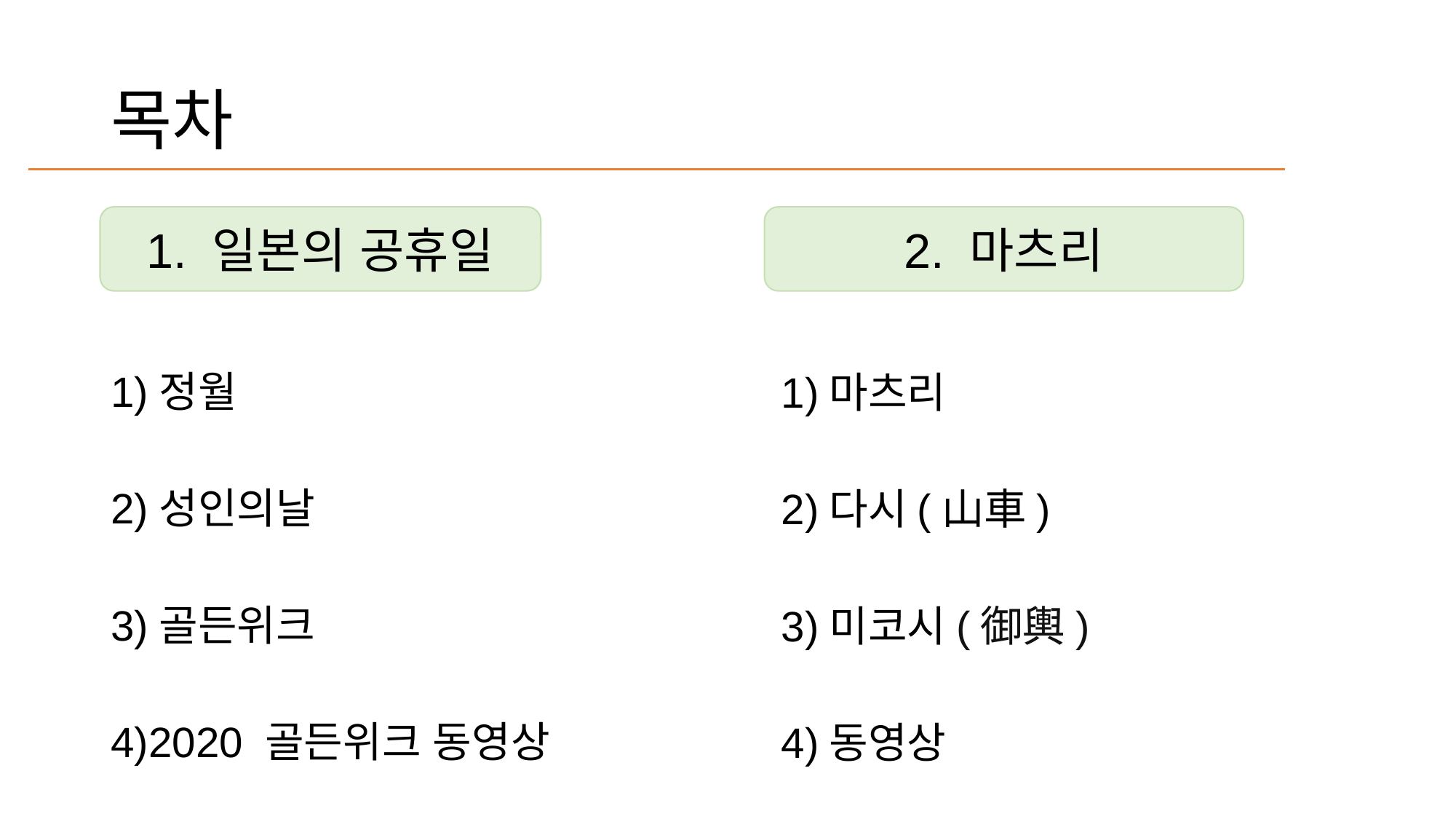

# 목차
1. 일본의 공휴일
2. 마츠리
1)정월
2)성인의날
3)골든위크
4)2020 골든위크 동영상

1)마츠리
2)다시(山車)
3)미코시(御輿)
4)동영상